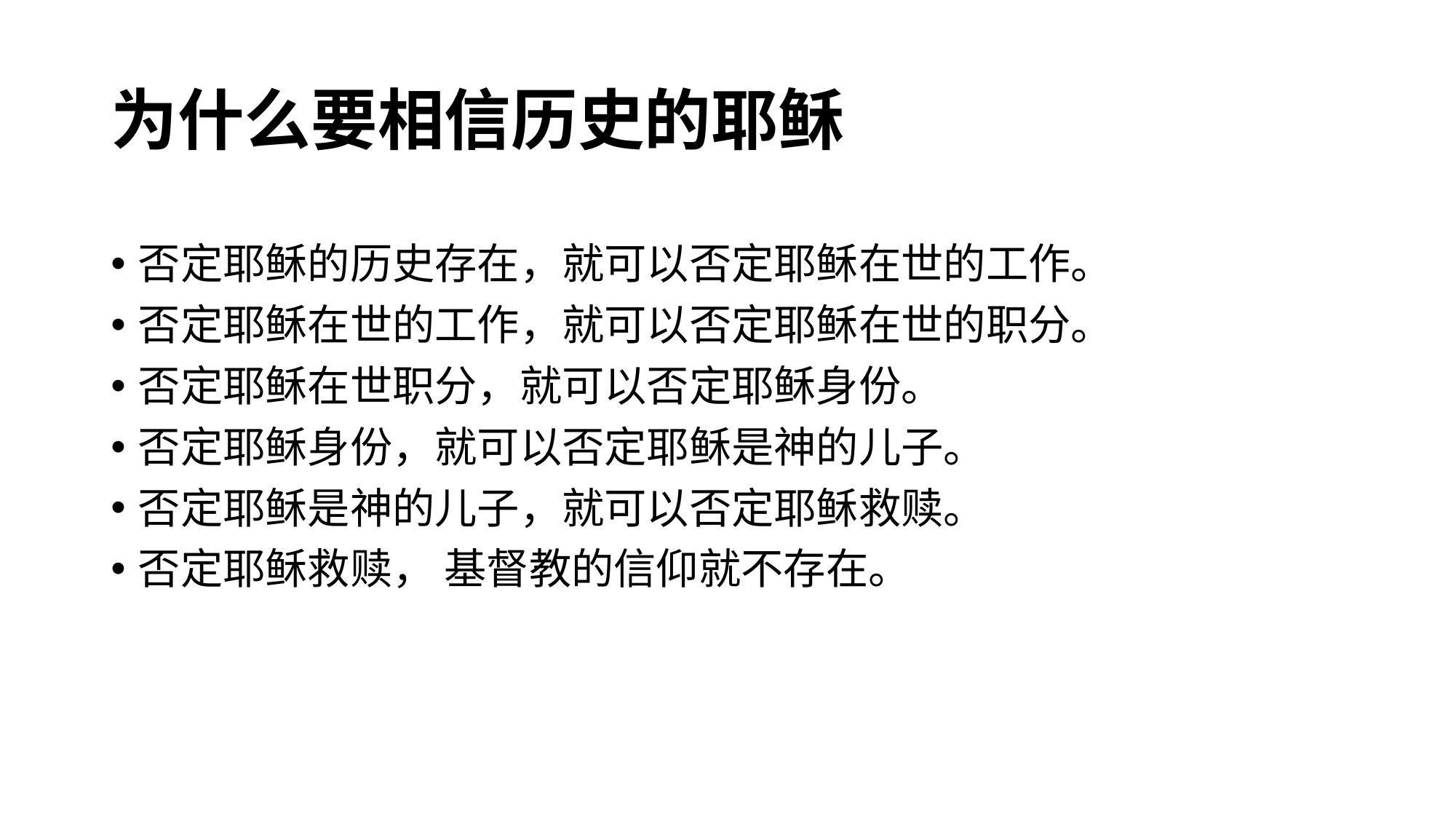

# 为什么要相信历史的耶稣
否定耶稣的历史存在，就可以否定耶稣在世的工作。
否定耶稣在世的工作，就可以否定耶稣在世的职分。
否定耶稣在世职分，就可以否定耶稣身份。
否定耶稣身份，就可以否定耶稣是神的儿子。
否定耶稣是神的儿子，就可以否定耶稣救赎。
否定耶稣救赎， 基督教的信仰就不存在。